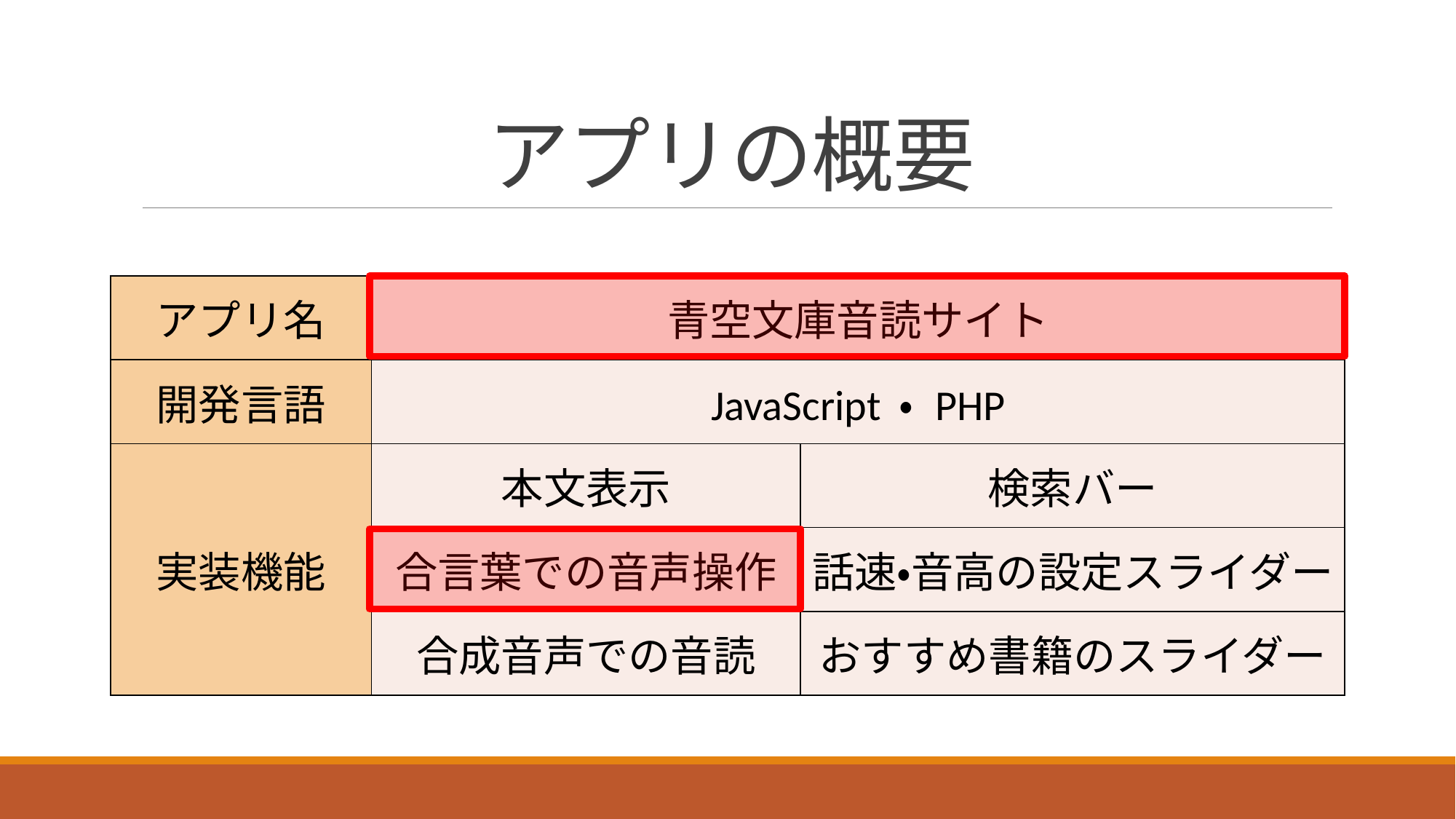

# アプリの概要
| アプリ名 | 青空文庫音読サイト |  |
| --- | --- | --- |
| 開発言語 | JavaScript ・ PHP |  |
| 実装機能 | 本文表示 | 検索バー |
|  | 合言葉での音声操作 | 話速・音高の設定スライダー |
|  | 合成音声での音読 | おすすめ書籍のスライダー |